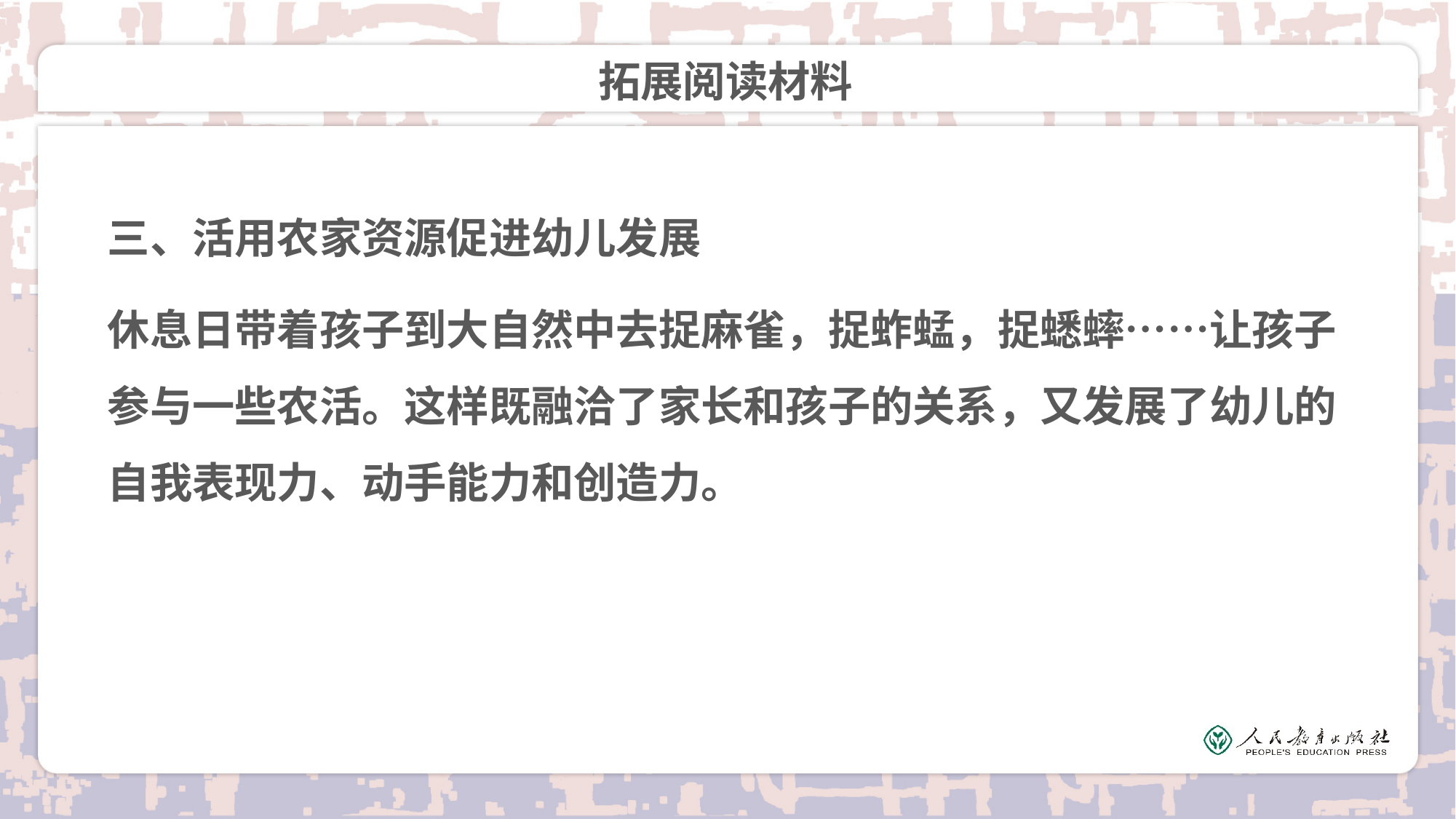

# 拓展阅读材料
三、活用农家资源促进幼儿发展
休息日带着孩子到大自然中去捉麻雀，捉蚱蜢，捉蟋蟀……让孩子参与一些农活。这样既融洽了家长和孩子的关系，又发展了幼儿的自我表现力、动手能力和创造力。